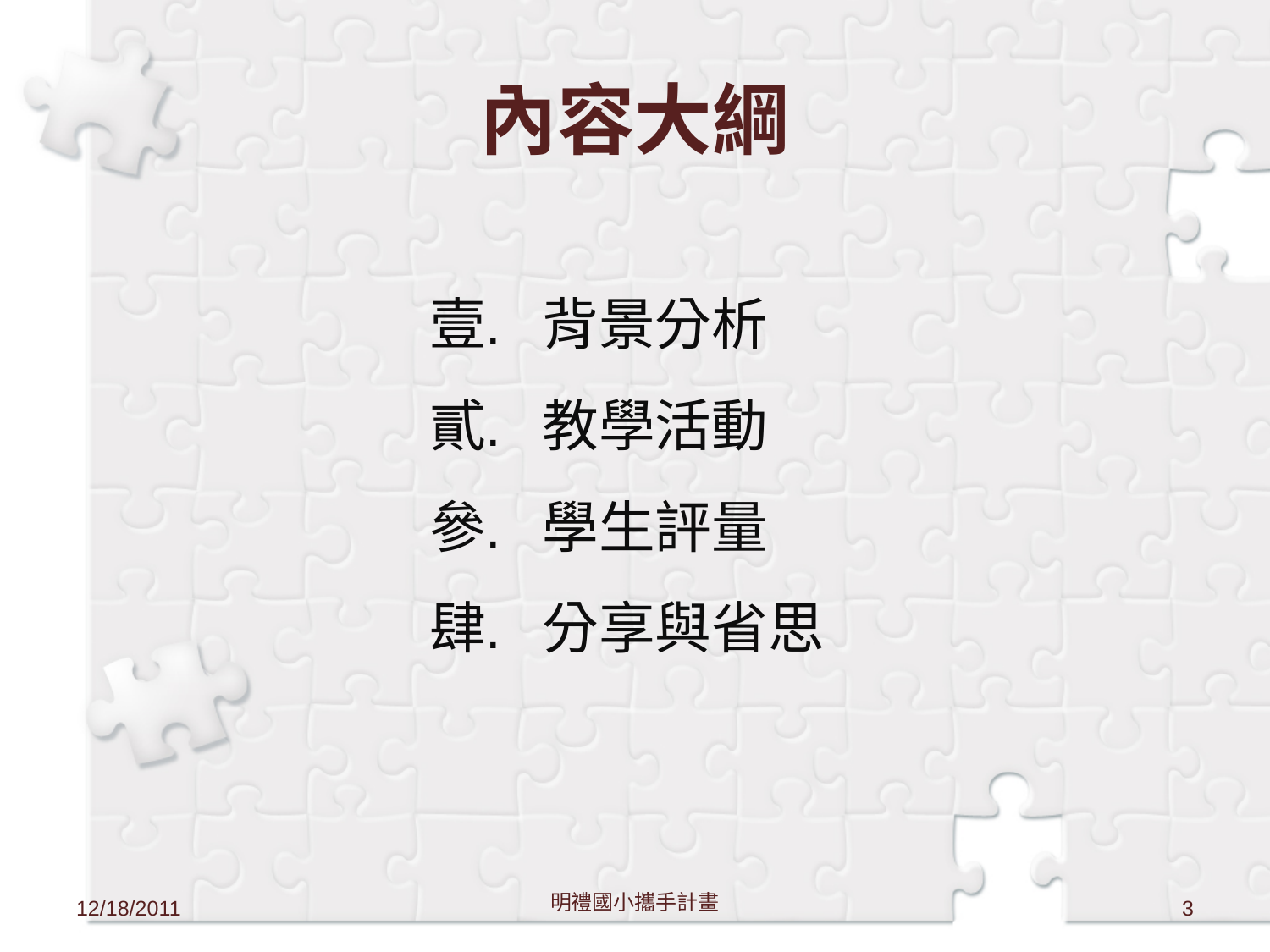

# 內容大綱
背景分析
教學活動
學生評量
分享與省思
12/18/2011
明禮國小攜手計畫
3